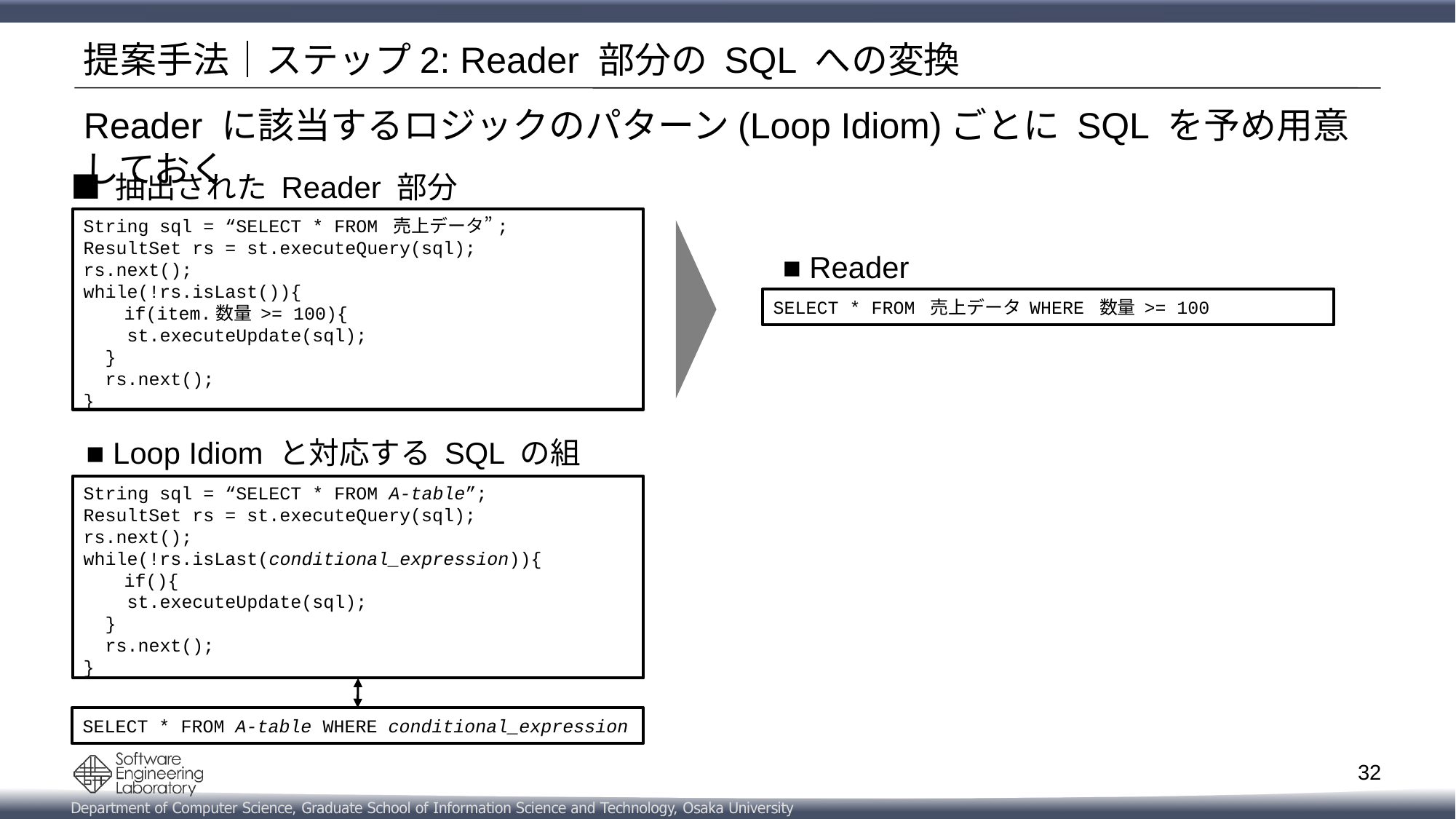

# 提案手法｜ステップ2: Reader 部分の SQL への変換
Reader に該当するロジックのパターン(Loop Idiom)ごとに SQL を予め用意しておく
■ 抽出された Reader 部分
String sql = “SELECT * FROM 売上データ”;
ResultSet rs = st.executeQuery(sql);
rs.next();
while(!rs.isLast()){
　　if(item.数量 >= 100){
    st.executeUpdate(sql);
  }
  rs.next();
}

■ Reader

SELECT * FROM 売上データ WHERE 数量 >= 100
■ Loop Idiom と対応する SQL の組
String sql = “SELECT * FROM A-table”;
ResultSet rs = st.executeQuery(sql);
rs.next();
while(!rs.isLast(conditional_expression)){
　　if(){
    st.executeUpdate(sql);
  }
  rs.next();
}

SELECT * FROM A-table WHERE conditional_expression
32